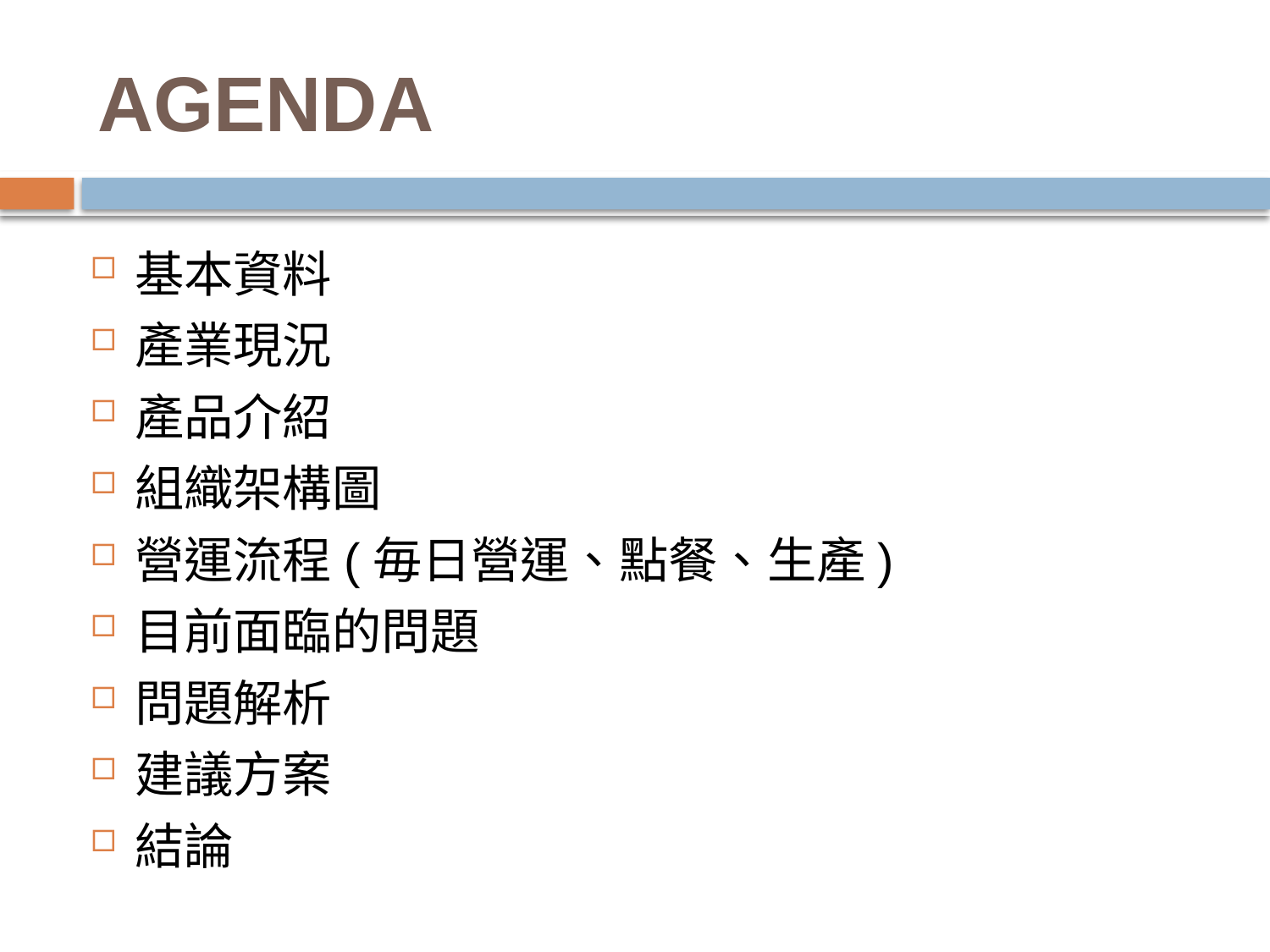

# AGENDA
基本資料
產業現況
產品介紹
組織架構圖
營運流程(毎日營運、點餐、生產)
目前面臨的問題
問題解析
建議方案
結論